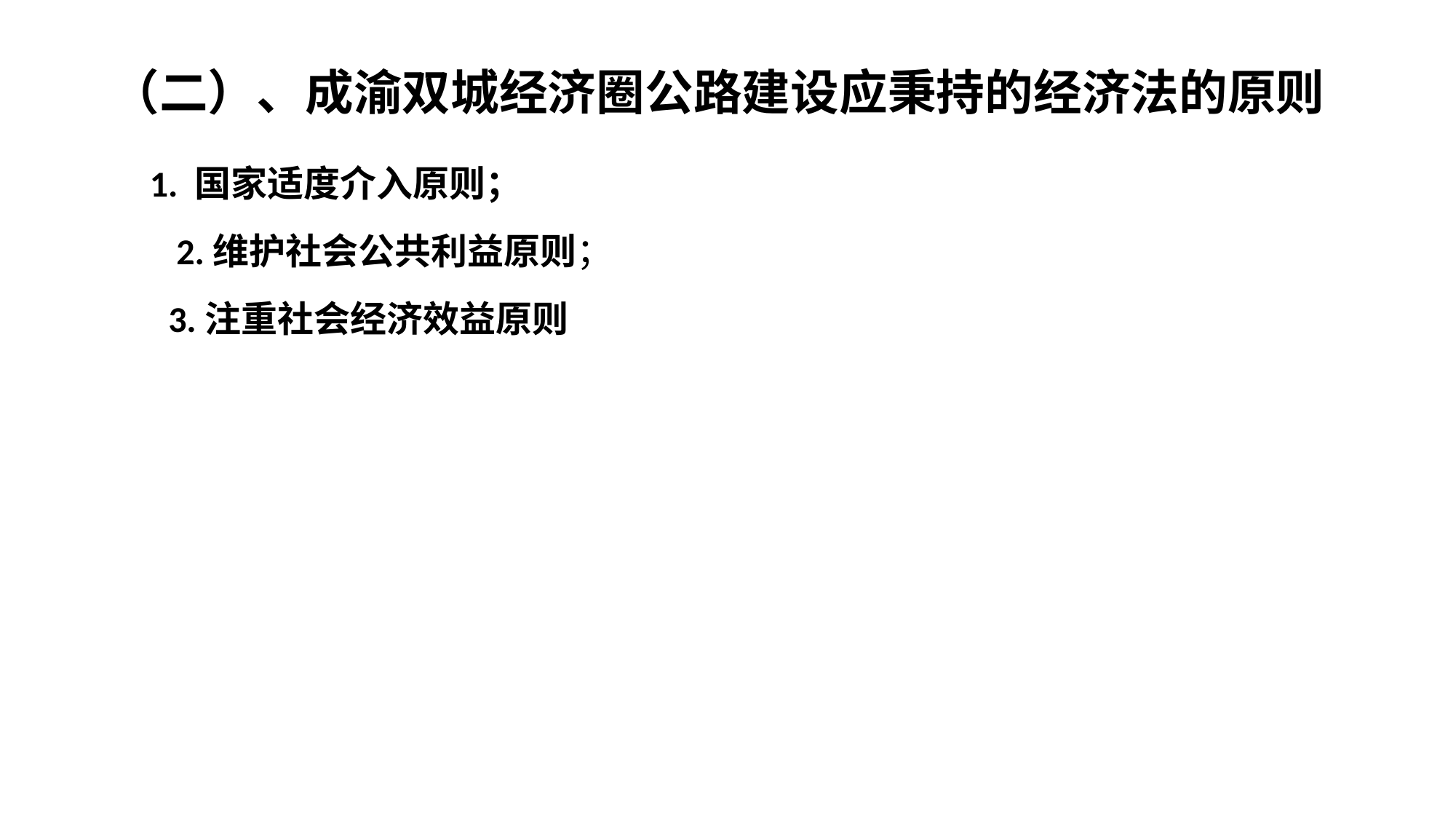

# （二）、成渝双城经济圈公路建设应秉持的经济法的原则
    1. 国家适度介入原则；
        2.维护社会公共利益原则；
       3.注重社会经济效益原则